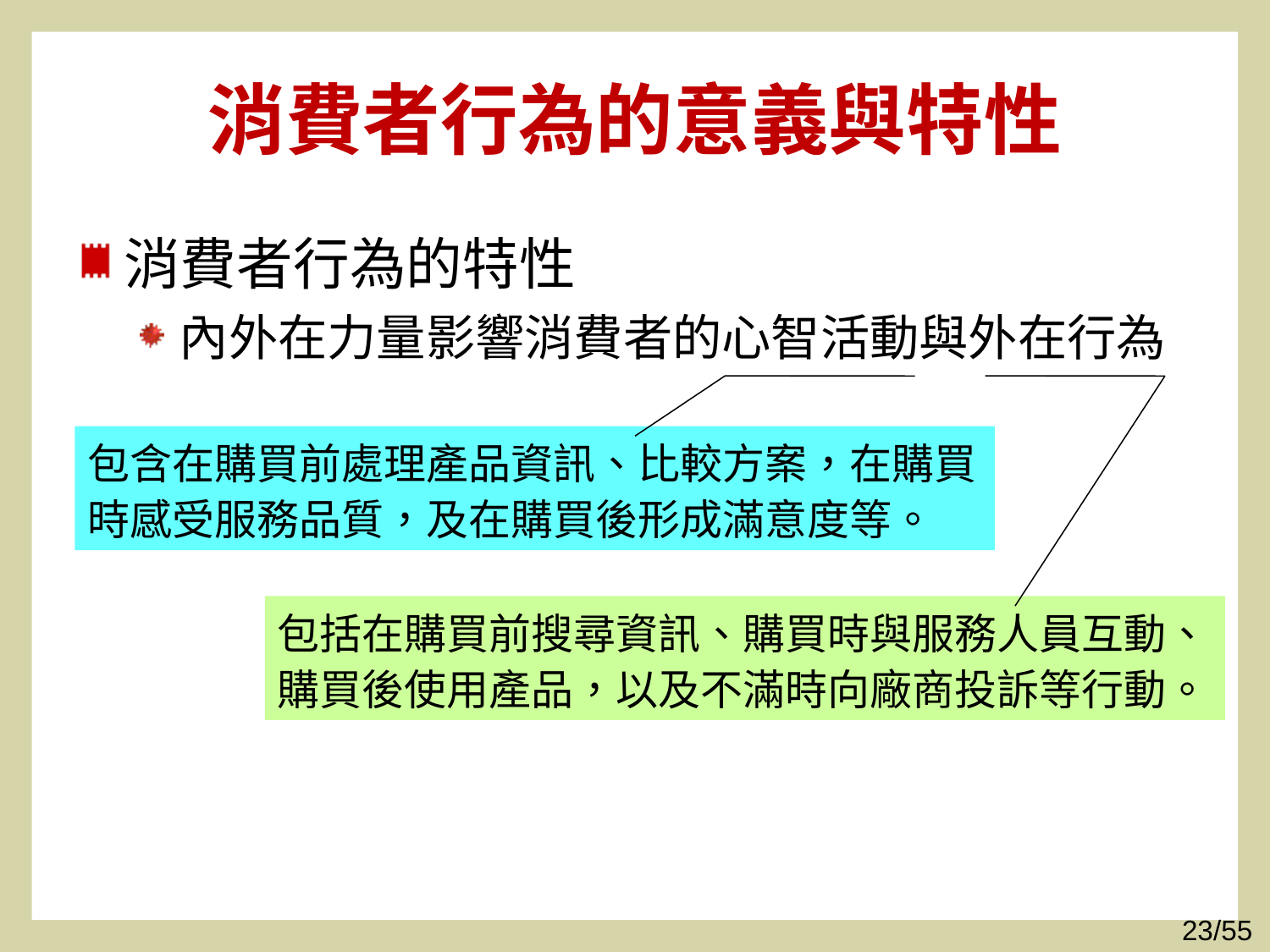

# 消費者行為的意義與特性
消費者行為的特性
內外在力量影響消費者的心智活動與外在行為

包含在購買前處理產品資訊、比較方案，在購買時感受服務品質，及在購買後形成滿意度等。

包括在購買前搜尋資訊、購買時與服務人員互動、購買後使用產品，以及不滿時向廠商投訴等行動。
23/55